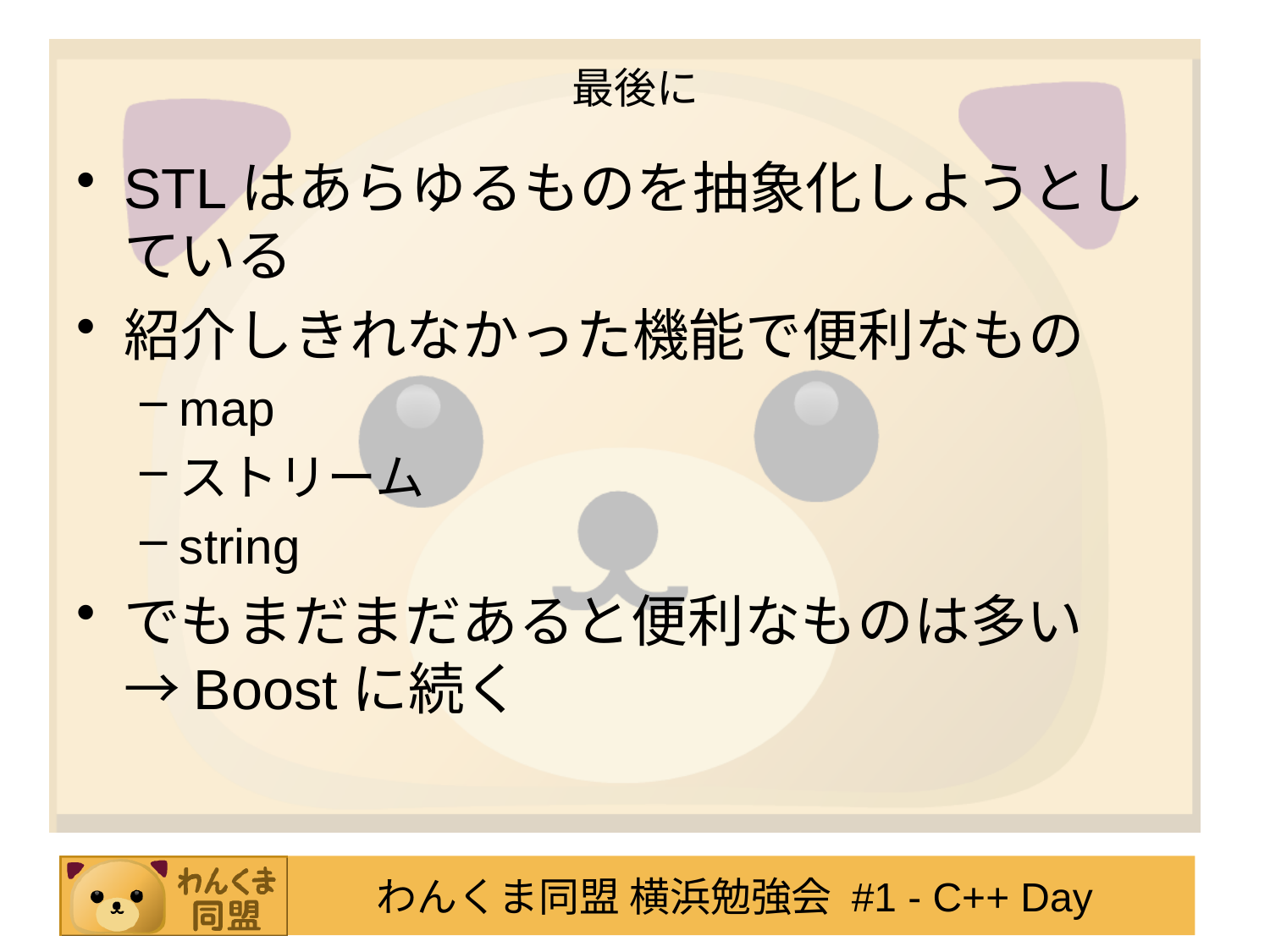

# 最後に
STLはあらゆるものを抽象化しようとしている
紹介しきれなかった機能で便利なもの
map
ストリーム
string
でもまだまだあると便利なものは多い
→Boostに続く